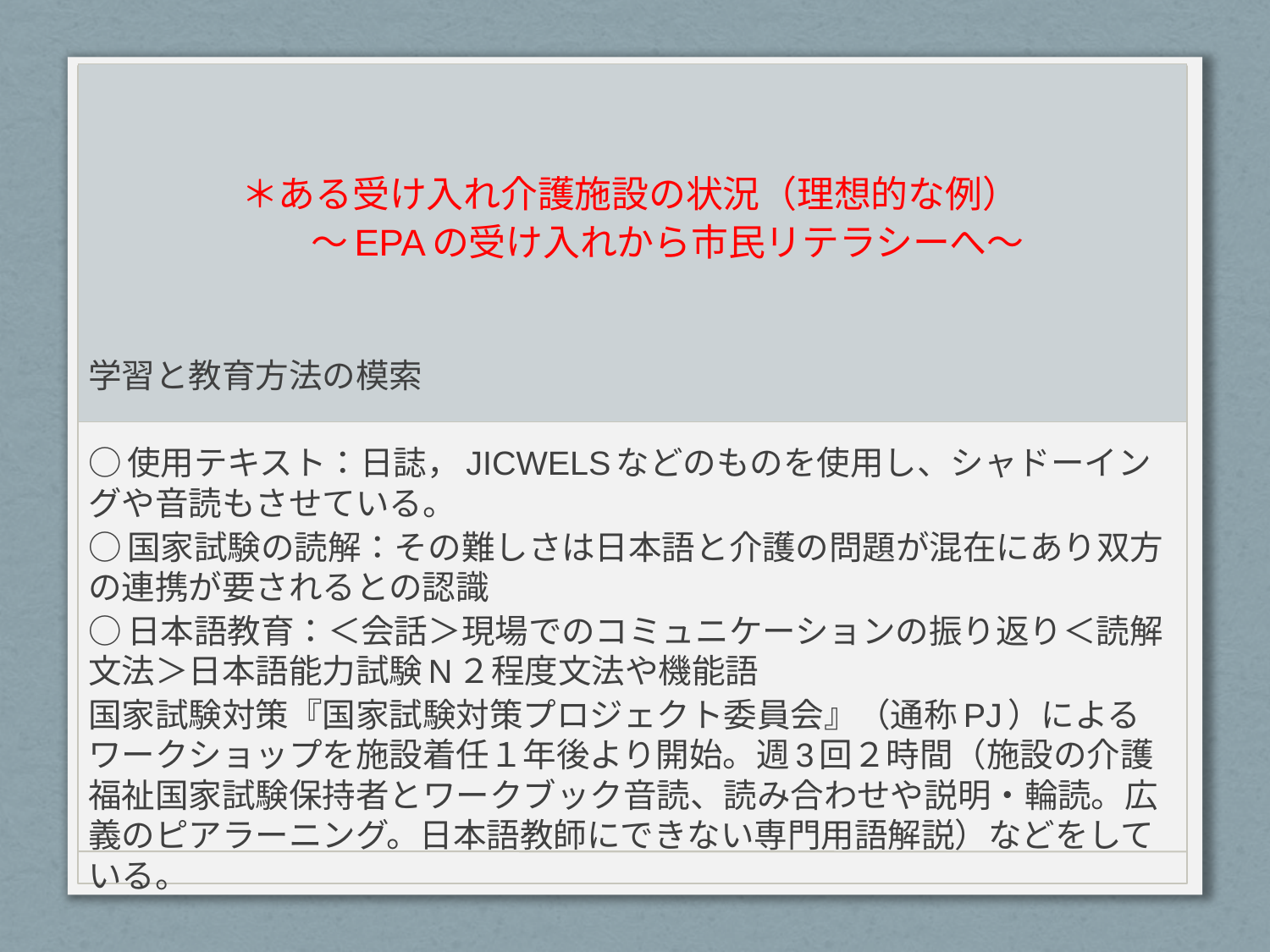

#
＊ある受け入れ介護施設の状況（理想的な例）
　　〜EPAの受け入れから市民リテラシーへ〜

学習と教育方法の模索

○使用テキスト：日誌，JICWELSなどのものを使用し、シャドーイングや音読もさせている。
○国家試験の読解：その難しさは日本語と介護の問題が混在にあり双方の連携が要されるとの認識
○日本語教育：＜会話＞現場でのコミュニケーションの振り返り＜読解文法＞日本語能力試験N２程度文法や機能語
国家試験対策『国家試験対策プロジェクト委員会』（通称PJ）によるワークショップを施設着任１年後より開始。週3回２時間（施設の介護福祉国家試験保持者とワークブック音読、読み合わせや説明・輪読。広義のピアラーニング。日本語教師にできない専門用語解説）などをしている。